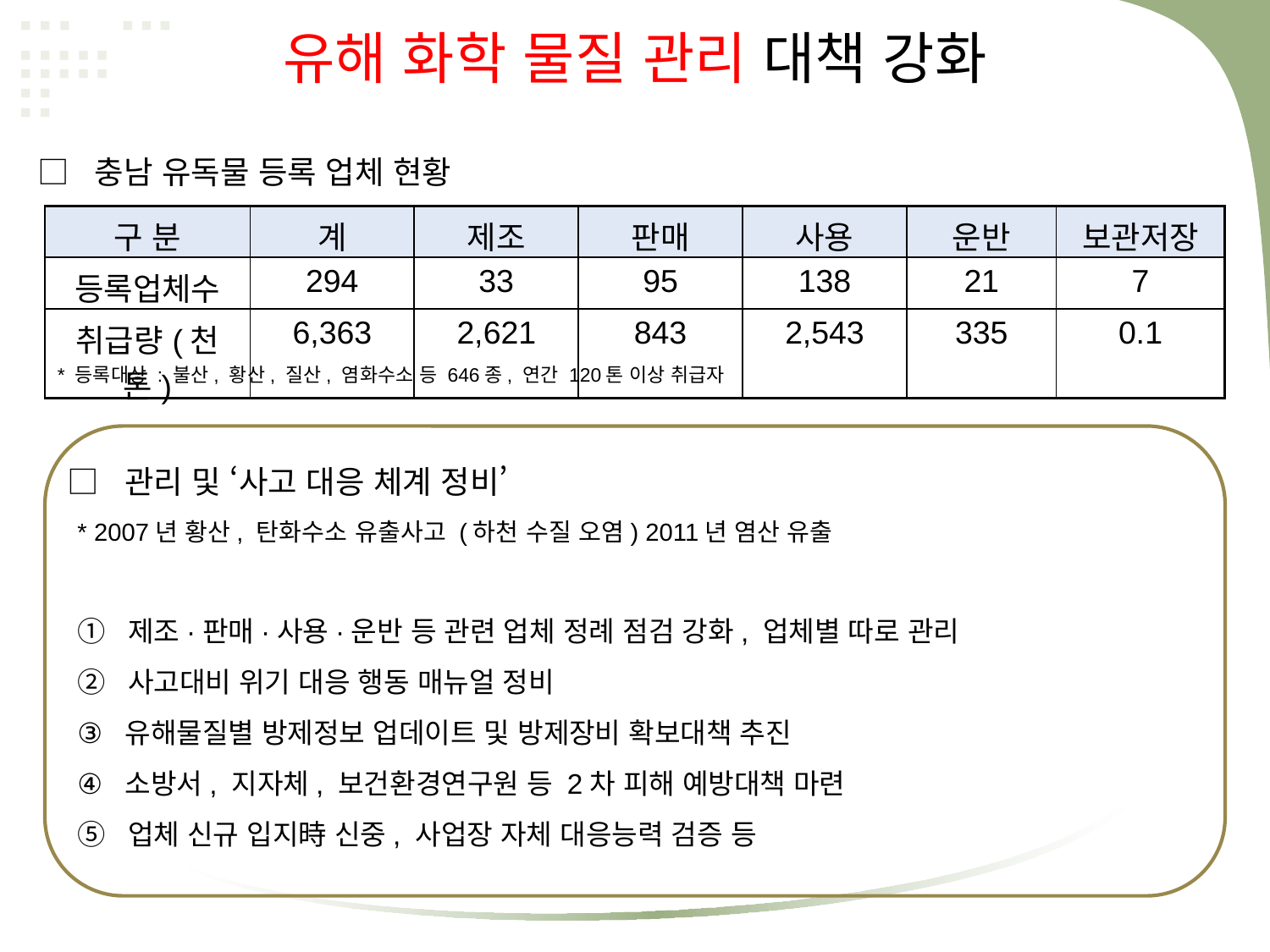

유해 화학 물질 관리 대책 강화
□  충남 유독물 등록 업체 현황
| 구 분 | 계 | 제조 | 판매 | 사용 | 운반 | 보관저장 |
| --- | --- | --- | --- | --- | --- | --- |
| 등록업체수 | 294 | 33 | 95 | 138 | 21 | 7 |
| 취급량(천톤) | 6,363 | 2,621 | 843 | 2,543 | 335 | 0.1 |
* 등록대상 : 불산, 황산, 질산, 염화수소 등 646종, 연간 120톤 이상 취급자

□  관리 및 ‘사고 대응 체계 정비’
* 2007년 황산, 탄화수소 유출사고 (하천 수질 오염) 2011년 염산 유출

①  제조·판매·사용·운반 등 관련 업체 정례 점검 강화, 업체별 따로 관리
②  사고대비 위기 대응 행동 매뉴얼 정비
유해물질별 방제정보 업데이트 및 방제장비 확보대책 추진
소방서, 지자체, 보건환경연구원 등 2차 피해 예방대책 마련
⑤  업체 신규 입지時 신중, 사업장 자체 대응능력 검증 등